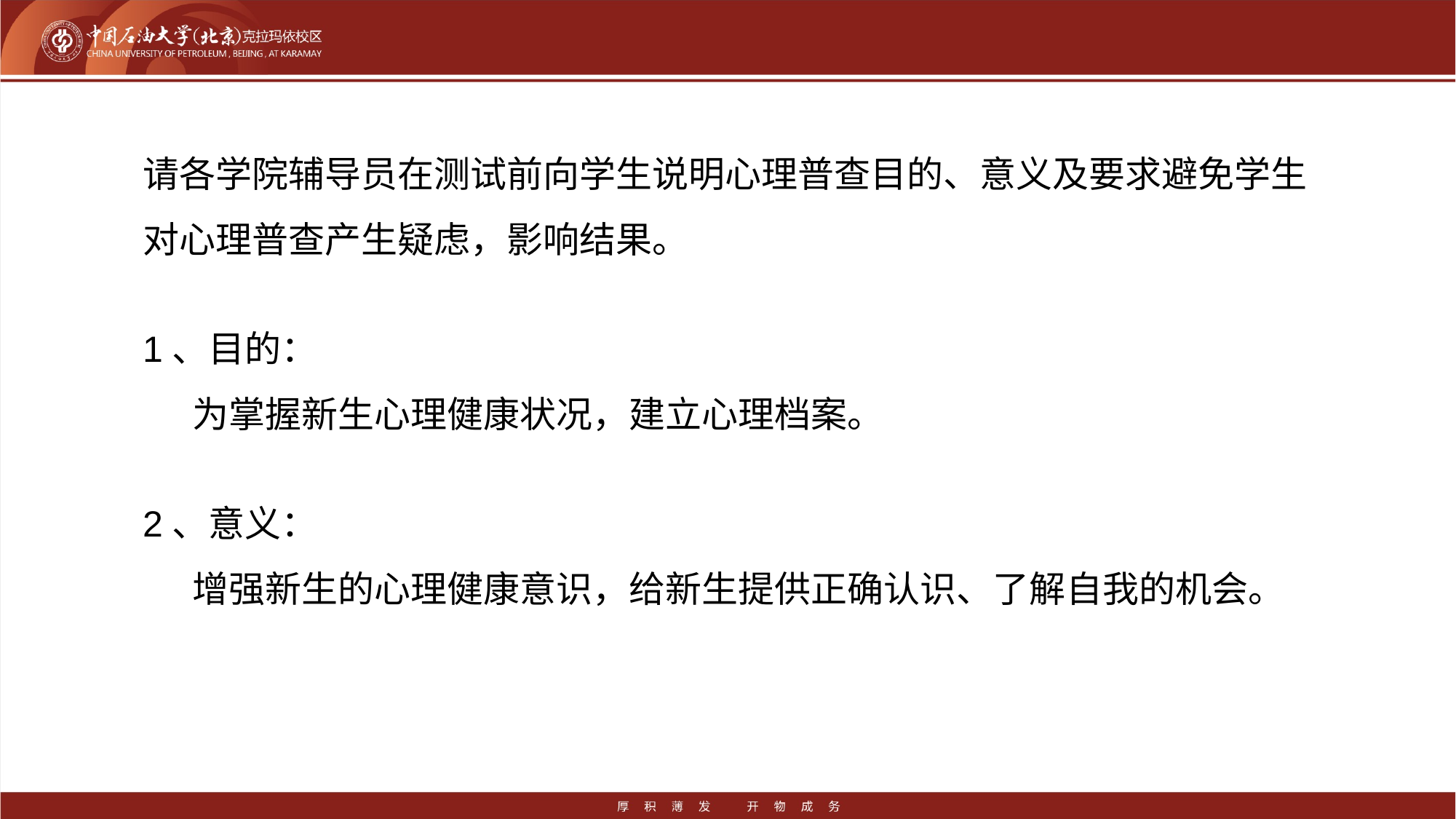

请各学院辅导员在测试前向学生说明心理普查目的、意义及要求避免学生对心理普查产生疑虑，影响结果。

1、目的：
     为掌握新生心理健康状况，建立心理档案。

2、意义：
     增强新生的心理健康意识，给新生提供正确认识、了解自我的机会。